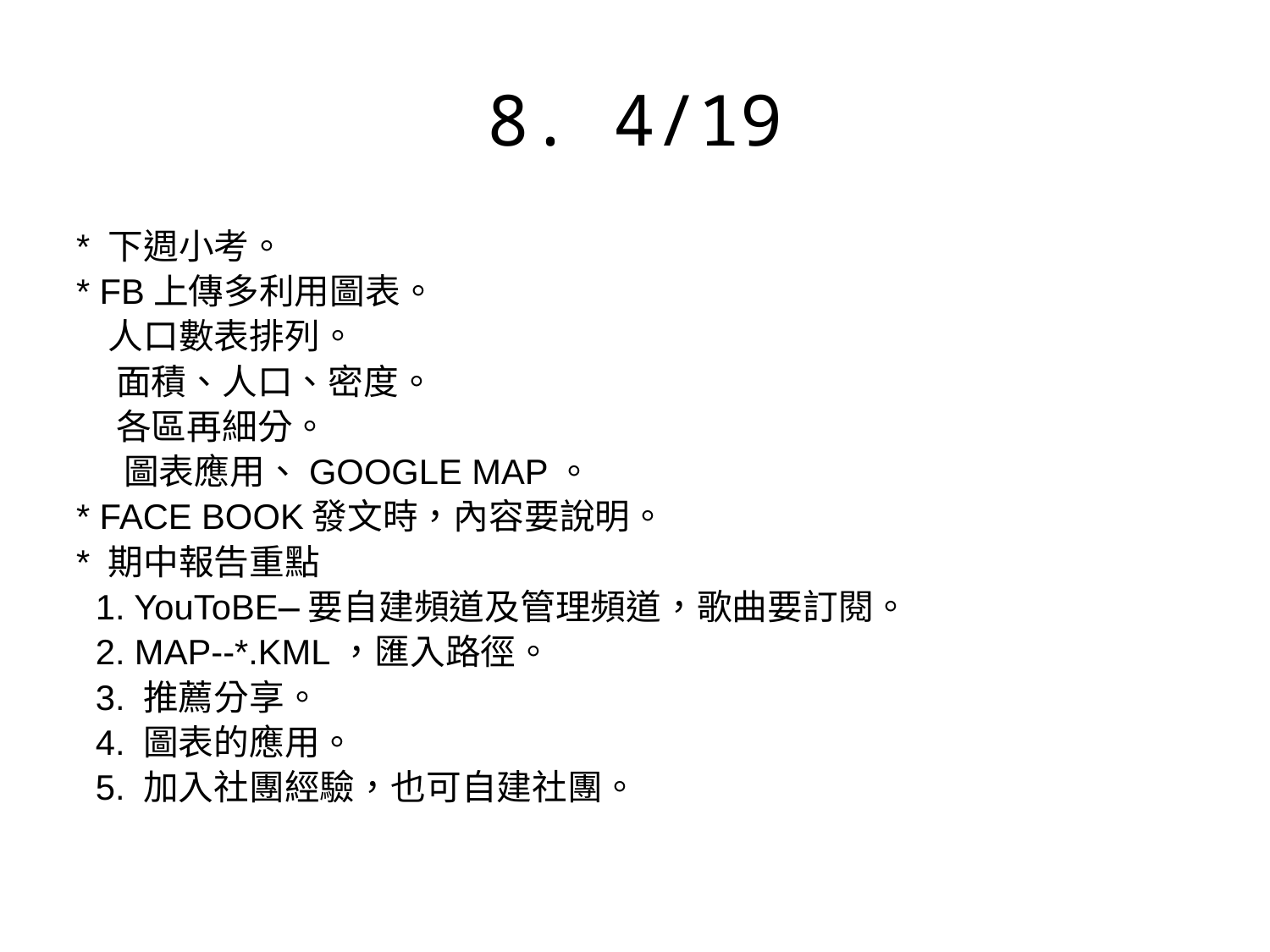

# 8. 4/19
* 下週小考。
* FB上傳多利用圖表。
   人口數表排列。
    面積、人口、密度。
    各區再細分。
     圖表應用、GOOGLE MAP。
* FACE BOOK發文時，內容要說明。
* 期中報告重點
  1. YouToBE—要自建頻道及管理頻道，歌曲要訂閱。
  2. MAP--*.KML，匯入路徑。
  3. 推薦分享。
  4. 圖表的應用。
  5. 加入社團經驗，也可自建社團。